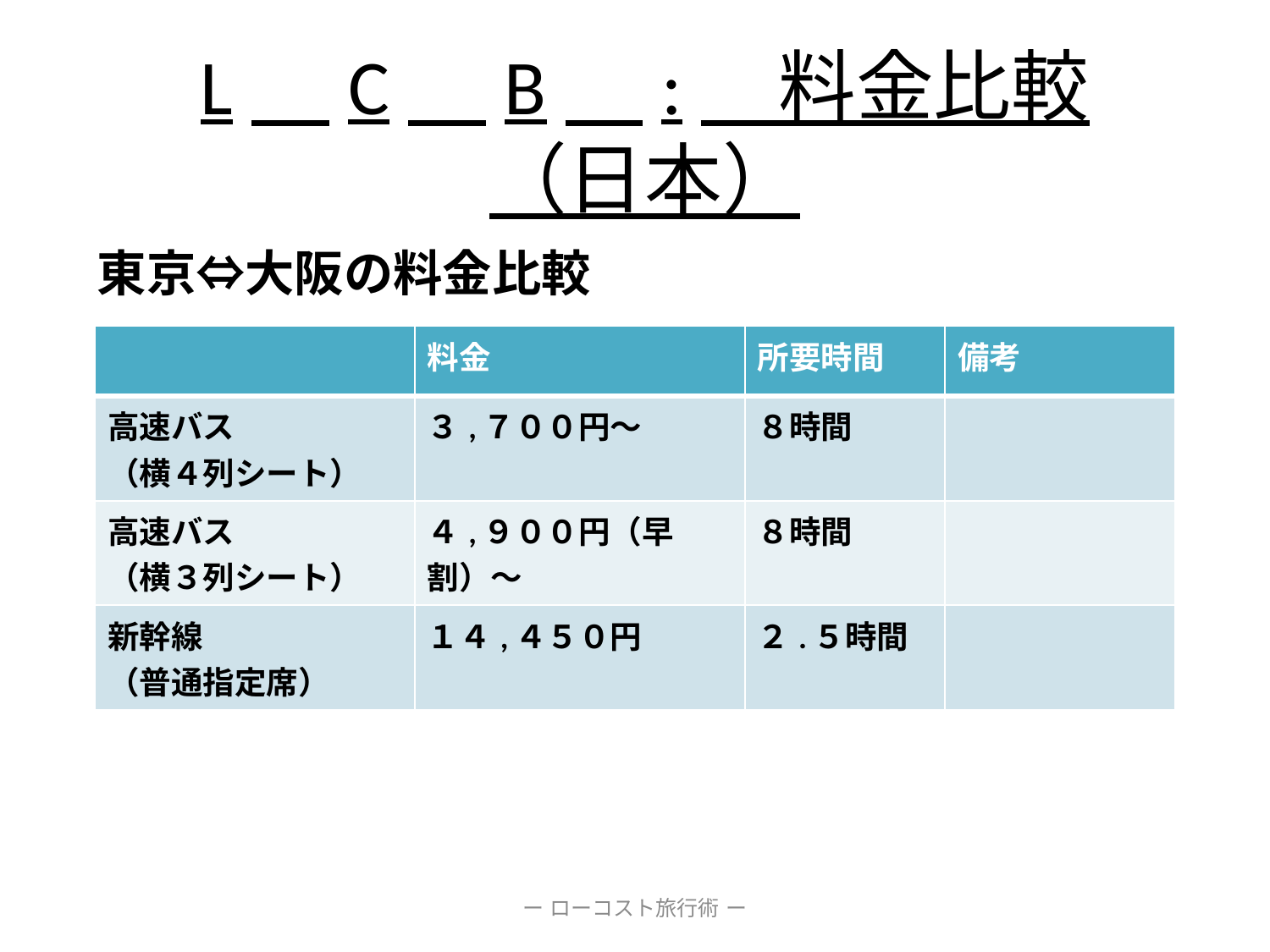

# L　C　B　:　料金比較（日本）
東京⇔大阪の料金比較
|  | 料金 | 所要時間 | 備考 |
| --- | --- | --- | --- |
| 高速バス （横４列シート） | ３,７００円～ | ８時間 |  |
| 高速バス （横３列シート） | ４,９００円（早割）～ | ８時間 |  |
| 新幹線 （普通指定席） | １４,４５０円 | ２.５時間 |  |
ー ローコスト旅行術 ー